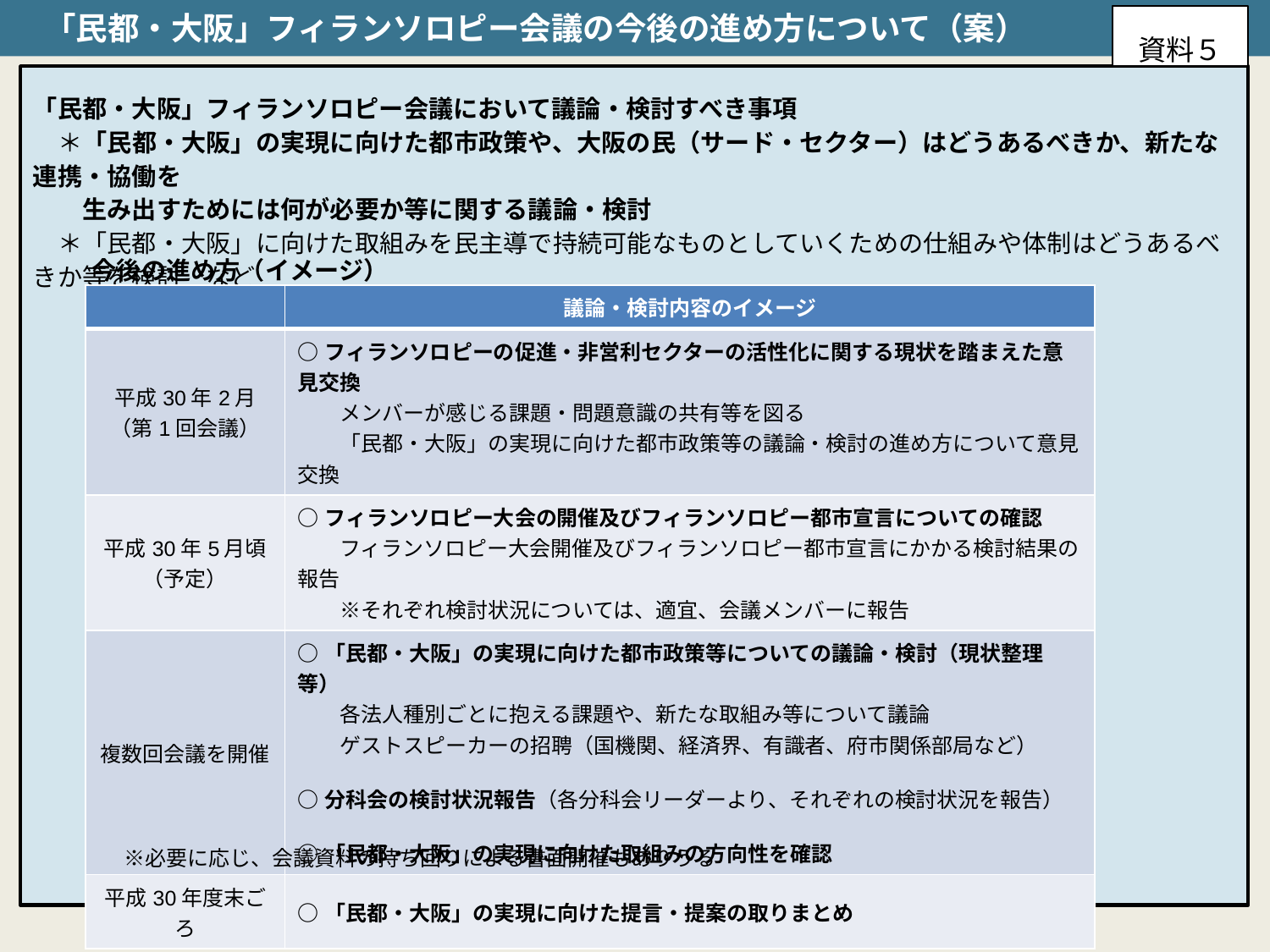

「民都・大阪」フィランソロピー会議の今後の進め方について（案）
資料５

「民都・大阪」フィランソロピー会議において議論・検討すべき事項
　＊「民都・大阪」の実現に向けた都市政策や、大阪の民（サード・セクター）はどうあるべきか、新たな連携・協働を
　　生み出すためには何が必要か等に関する議論・検討
　＊「民都・大阪」に向けた取組みを民主導で持続可能なものとしていくための仕組みや体制はどうあるべきか等を検討　など

今後の進め方（イメージ）
|  | 議論・検討内容のイメージ |
| --- | --- |
| 平成30年2月 （第1回会議） | ○フィランソロピーの促進・非営利セクターの活性化に関する現状を踏まえた意見交換 　　メンバーが感じる課題・問題意識の共有等を図る 　　「民都・大阪」の実現に向けた都市政策等の議論・検討の進め方について意見交換 |
| 平成30年5月頃（予定） | ○フィランソロピー大会の開催及びフィランソロピー都市宣言についての確認 　　フィランソロピー大会開催及びフィランソロピー都市宣言にかかる検討結果の報告 　　※それぞれ検討状況については、適宜、会議メンバーに報告 |
| 複数回会議を開催 | ○「民都・大阪」の実現に向けた都市政策等についての議論・検討（現状整理等） 　　各法人種別ごとに抱える課題や、新たな取組み等について議論 　　ゲストスピーカーの招聘（国機関、経済界、有識者、府市関係部局など） ○分科会の検討状況報告（各分科会リーダーより、それぞれの検討状況を報告） ○「民都・大阪」の実現に向けた取組みの方向性を確認 |
| 平成30年度末ごろ | ○「民都・大阪」の実現に向けた提言・提案の取りまとめ |
　※必要に応じ、会議資料の持ち回りによる書面開催もありうる